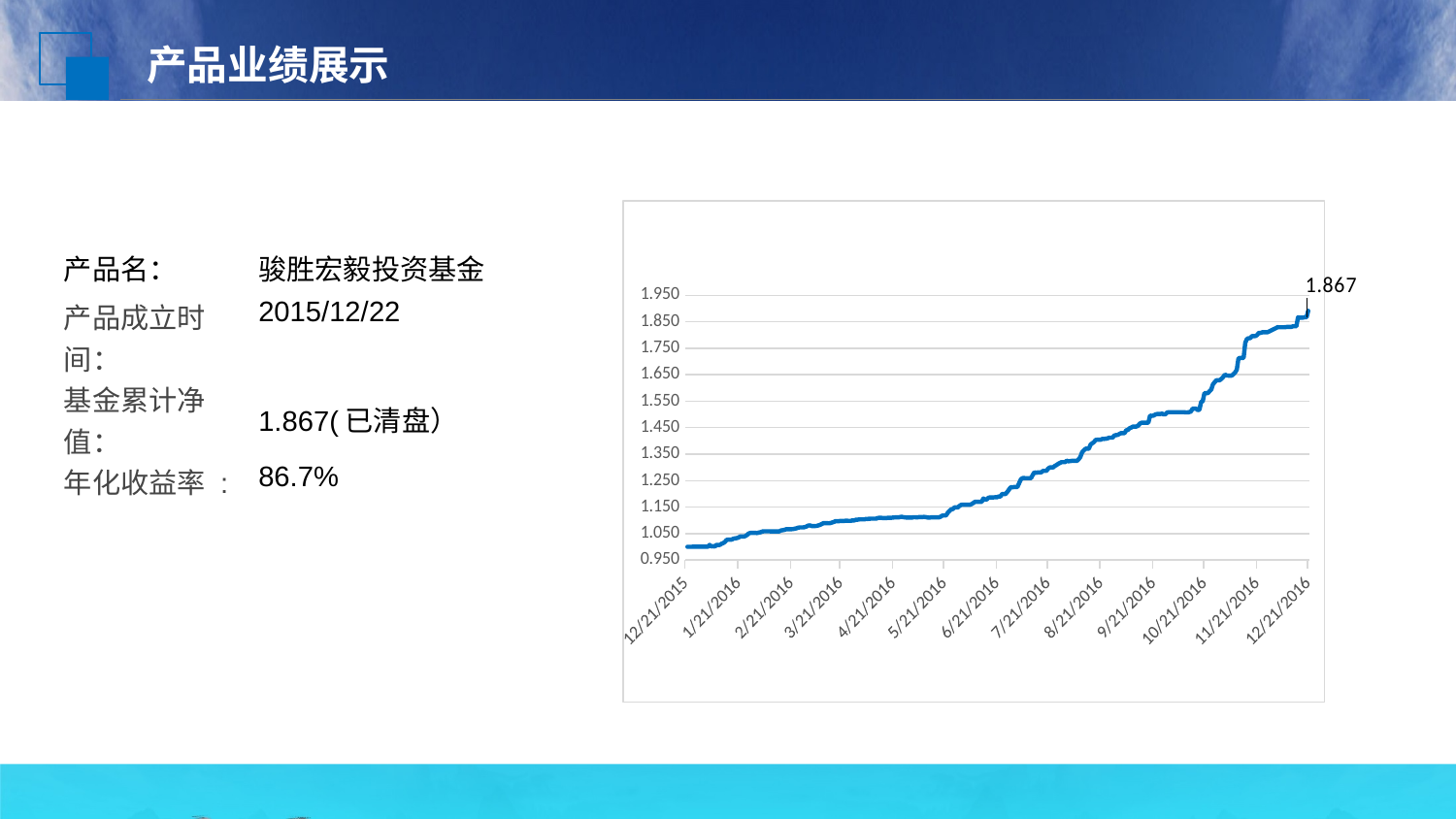

产品业绩展示

### Chart

| Category | 单位净值 |
|---|---|
| 42360 | 1.0 |
| 42361 | 1.0 |
| 42362 | 1.0 |
| 42363 | 1.0001 |
| 42364 | 1.0001 |
| 42365 | 1.0001 |
| 42366 | 1.0001 |
| 42367 | 1.0001 |
| 42368 | 1.0001 |
| 42369 | 1.0001 |
| 42370 | 1.0001 |
| 42371 | 1.0001 |
| 42372 | 1.0001 |
| 42373 | 1.0073 |
| 42374 | 1.0008 |
| 42375 | 1.0035 |
| 42376 | 1.0006 |
| 42377 | 1.0071 |
| 42378 | 1.0071 |
| 42379 | 1.0071 |
| 42380 | 1.0113 |
| 42381 | 1.0142 |
| 42382 | 1.0181 |
| 42383 | 1.026 |
| 42384 | 1.0274 |
| 42385 | 1.0274 |
| 42386 | 1.0274 |
| 42387 | 1.0305 |
| 42388 | 1.032 |
| 42389 | 1.0329 |
| 42390 | 1.0352 |
| 42391 | 1.0391 |
| 42392 | 1.0391 |
| 42393 | 1.0391 |
| 42394 | 1.0405 |
| 42395 | 1.0445 |
| 42396 | 1.0503 |
| 42397 | 1.0524 |
| 42398 | 1.0527 |
| 42399 | 1.0527 |
| 42400 | 1.0526 |
| 42401 | 1.052 |
| 42402 | 1.0541 |
| 42403 | 1.055 |
| 42404 | 1.0579 |
| 42405 | 1.0586 |
| 42406 | 1.0586 |
| 42407 | 1.0586 |
| 42408 | 1.0586 |
| 42409 | 1.0585 |
| 42410 | 1.0585 |
| 42411 | 1.0585 |
| 42412 | 1.0585 |
| 42413 | 1.0585 |
| 42414 | 1.0585 |
| 42415 | 1.0619 |
| 42416 | 1.0628 |
| 42417 | 1.0641 |
| 42418 | 1.0665 |
| 42419 | 1.0667 |
| 42420 | 1.0667 |
| 42421 | 1.0667 |
| 42422 | 1.0668 |
| 42423 | 1.0684 |
| 42424 | 1.0697 |
| 42425 | 1.0721 |
| 42426 | 1.0734 |
| 42427 | 1.0734 |
| 42428 | 1.0733 |
| 42429 | 1.0743 |
| 42430 | 1.0768 |
| 42431 | 1.0804 |
| 42432 | 1.081 |
| 42433 | 1.0784 |
| 42434 | 1.0784 |
| 42435 | 1.0784 |
| 42436 | 1.079 |
| 42437 | 1.0811 |
| 42438 | 1.0831 |
| 42439 | 1.0864 |
| 42440 | 1.0895 |
| 42441 | 1.0895 |
| 42442 | 1.0895 |
| 42443 | 1.0889 |
| 42444 | 1.0897 |
| 42445 | 1.0918 |
| 42446 | 1.0937 |
| 42447 | 1.0969 |
| 42448 | 1.0969 |
| 42449 | 1.0969 |
| 42450 | 1.0982 |
| 42451 | 1.0974 |
| 42452 | 1.0976 |
| 42453 | 1.0985 |
| 42454 | 1.0983 |
| 42455 | 1.0982 |
| 42456 | 1.0982 |
| 42457 | 1.0998 |
| 42458 | 1.0995 |
| 42459 | 1.10241833726209 |
| 42460 | 1.10237403919151 |
| 42461 | 1.10342490719606 |
| 42462 | 1.10341734987219 |
| 42463 | 1.10340979254832 |
| 42464 | 1.10340223522445 |
| 42465 | 1.10549321401634 |
| 42466 | 1.10517536486957 |
| 42467 | 1.10603828069759 |
| 42468 | 1.10627256379796 |
| 42469 | 1.10626499132308 |
| 42470 | 1.1062574188482 |
| 42471 | 1.10657665972295 |
| 42472 | 1.10893328420625 |
| 42473 | 1.10975265992651 |
| 42474 | 1.10948818389309 |
| 42475 | 1.10848587184591 |
| 42476 | 1.10847828422002 |
| 42477 | 1.10847069659413 |
| 42478 | 1.10990860321372 |
| 42479 | 1.10963878190392 |
| 42480 | 1.10974316933374 |
| 42481 | 1.1106856621626 |
| 42482 | 1.11102026919186 |
| 42483 | 1.11101266035456 |
| 42484 | 1.11100505151725 |
| 42485 | 1.11256292383532 |
| 42486 | 1.11351085284662 |
| 42487 | 1.11183572686089 |
| 42488 | 1.11103539899061 |
| 42489 | 1.1103074838583 |
| 42490 | 1.1102998810814 |
| 42491 | 1.1102922783045 |
| 42492 | 1.1102846755276 |
| 42493 | 1.11202125704075 |
| 42494 | 1.11168436523916 |
| 42495 | 1.11101527541891 |
| 42496 | 1.11210257857271 |
| 42497 | 1.1120949667052 |
| 42498 | 1.11208735483769 |
| 42499 | 1.11305518318574 |
| 42500 | 1.1122453738133 |
| 42501 | 1.11105008031946 |
| 42502 | 1.10980553089158 |
| 42503 | 1.11100161223794 |
| 42504 | 1.11099400340064 |
| 42505 | 1.11098639759354 |
| 42506 | 1.11162365514143 |
| 42507 | 1.11179836446983 |
| 42508 | 1.11147604490981 |
| 42509 | 1.11447174809242 |
| 42510 | 1.11816308566508 |
| 42511 | 1.11815543137474 |
| 42512 | 1.11814777708441 |
| 42513 | 1.12804418662802 |
| 42514 | 1.13510453009251 |
| 42515 | 1.14111834480176 |
| 42516 | 1.1424977473107 |
| 42517 | 1.14871281591816 |
| 42518 | 1.14870494951368 |
| 42519 | 1.14869708310921 |
| 42520 | 1.15474772689396 |
| 42521 | 1.15868891977523 |
| 42522 | 1.15868098367611 |
| 42523 | 1.15867304757698 |
| 42524 | 1.15866511147786 |
| 42525 | 1.15865717537874 |
| 42526 | 1.15864923927961 |
| 42527 | 1.16140519287739 |
| 42528 | 1.16543731606126 |
| 42529 | 1.16992080298892 |
| 42530 | 1.16991279113474 |
| 42531 | 1.16990477928057 |
| 42532 | 1.16989676742639 |
| 42533 | 1.16988875557222 |
| 42534 | 1.18246102744368 |
| 42535 | 1.1787768199364 |
| 42536 | 1.17876874747819 |
| 42537 | 1.18549231731896 |
| 42538 | 1.18672552167043 |
| 42539 | 1.18671739466858 |
| 42540 | 1.18670926766673 |
| 42541 | 1.18713296263575 |
| 42542 | 1.18712479018087 |
| 42543 | 1.18998807656485 |
| 42544 | 1.19033584982195 |
| 42545 | 1.19931824740561 |
| 42546 | 1.1993100355581 |
| 42547 | 1.19930182371059 |
| 42548 | 1.20681039768997 |
| 42549 | 1.2153802756897 |
| 42550 | 1.22491642754384 |
| 42551 | 1.22471190102744 |
| 42552 | 1.22584680562497 |
| 42553 | 1.22583841196534 |
| 42554 | 1.22583001830571 |
| 42555 | 1.24013837170698 |
| 42556 | 1.25427751559655 |
| 42557 | 1.25958635077267 |
| 42558 | 1.25938751800589 |
| 42559 | 1.25937889405091 |
| 42560 | 1.25937027009592 |
| 42561 | 1.25936164614094 |
| 42562 | 1.25935302218595 |
| 42563 | 1.27136350369114 |
| 42564 | 1.28128203370959 |
| 42565 | 1.27907067408155 |
| 42566 | 1.28101203967827 |
| 42567 | 1.28100326724339 |
| 42568 | 1.2809944948085 |
| 42569 | 1.28637366400401 |
| 42570 | 1.28664583372039 |
| 42571 | 1.28663702492308 |
| 42572 | 1.29487328979982 |
| 42573 | 1.29978543819764 |
| 42574 | 1.29977653849427 |
| 42575 | 1.2997676387909 |
| 42576 | 1.30544199814763 |
| 42577 | 1.3088613084234 |
| 42578 | 1.3136312191378 |
| 42579 | 1.3166802720574 |
| 42580 | 1.32000797932573 |
| 42581 | 1.31999894023306 |
| 42582 | 1.3199899011404 |
| 42583 | 1.32537313080663 |
| 42584 | 1.32297527133408 |
| 42585 | 1.32368170536417 |
| 42586 | 1.32462532542818 |
| 42587 | 1.3245801845085 |
| 42588 | 1.32457111208362 |
| 42589 | 1.32456203965873 |
| 42590 | 1.33073597024339 |
| 42591 | 1.33895085704478 |
| 42592 | 1.35676351485865 |
| 42593 | 1.36384492428767 |
| 42594 | 1.37033552310556 |
| 42595 | 1.37032613856987 |
| 42596 | 1.37031675403417 |
| 42597 | 1.38583748823855 |
| 42598 | 1.39096677788383 |
| 42599 | 1.39547719118675 |
| 42600 | 1.40330628175594 |
| 42601 | 1.40440796321839 |
| 42602 | 1.40439834535713 |
| 42603 | 1.40438872749588 |
| 42604 | 1.40763795859196 |
| 42605 | 1.40749338462278 |
| 42606 | 1.4081195092084 |
| 42607 | 1.40966173962358 |
| 42608 | 1.41228799148375 |
| 42609 | 1.41227832210906 |
| 42610 | 1.41226865273437 |
| 42611 | 1.42048870300003 |
| 42612 | 1.42184024280129 |
| 42613 | 1.4225347802582 |
| 42614 | 1.42647700037796 |
| 42615 | 1.42929323075457 |
| 42616 | 1.42928344623221 |
| 42617 | 1.42927366170985 |
| 42618 | 1.4403829641607 |
| 42619 | 1.4416264863501 |
| 42620 | 1.4480413846608 |
| 42621 | 1.45062371374251 |
| 42622 | 1.45441387529406 |
| 42623 | 1.45440391805018 |
| 42624 | 1.4543939608063 |
| 42625 | 1.45749882398694 |
| 42626 | 1.46525934714453 |
| 42627 | 1.46880245329415 |
| 42628 | 1.46879239605361 |
| 42629 | 1.46878233881306 |
| 42630 | 1.46877228157251 |
| 42631 | 1.46876222433197 |
| 42632 | 1.495230378504 |
| 42633 | 1.49443584134981 |
| 42634 | 1.49538140680352 |
| 42635 | 1.49922983307976 |
| 42636 | 1.50140215158482 |
| 42637 | 1.50139187313952 |
| 42638 | 1.50138159469423 |
| 42639 | 1.50315628099794 |
| 42640 | 1.50008055927025 |
| 42641 | 1.50050156645008 |
| 42642 | 1.50726188961131 |
| 42643 | 1.50873251938265 |
| 42644 | 1.50872218942392 |
| 42645 | 1.50871185946519 |
| 42646 | 1.50870152950646 |
| 42647 | 1.50869119954773 |
| 42648 | 1.508680869589 |
| 42649 | 1.50867053963027 |
| 42650 | 1.50866020967154 |
| 42651 | 1.50864987971281 |
| 42652 | 1.50863954975408 |
| 42653 | 1.50764452534279 |
| 42654 | 1.50763420144446 |
| 42655 | 1.50884624892534 |
| 42656 | 1.51080528363012 |
| 42657 | 1.52188820817228 |
| 42658 | 1.52187778730749 |
| 42659 | 1.5218673664427 |
| 42660 | 1.5164820944203 |
| 42661 | 1.51787549646263 |
| 42662 | 1.5463746041545 |
| 42663 | 1.55020013422418 |
| 42664 | 1.58047298582692 |
| 42665 | 1.58046216194526 |
| 42666 | 1.5804513380636 |
| 42667 | 1.58789655051847 |
| 42668 | 1.59425682640734 |
| 42669 | 1.61344444142377 |
| 42670 | 1.62148688548788 |
| 42671 | 1.62905637258852 |
| 42672 | 1.62904521538464 |
| 42673 | 1.62903405818075 |
| 42674 | 1.63466838856863 |
| 42675 | 1.64104130343018 |
| 42676 | 1.65069006365226 |
| 42677 | 1.64719877092719 |
| 42678 | 1.6467985357823 |
| 42679 | 1.64678725737034 |
| 42680 | 1.64677597895837 |
| 42681 | 1.65206015435036 |
| 42682 | 1.65865420123544 |
| 42683 | 1.66894648243301 |
| 42684 | 1.71126371441109 |
| 42685 | 1.71372222640753 |
| 42686 | 1.71371049346526 |
| 42687 | 1.71369876052299 |
| 42688 | 1.77064424433094 |
| 42689 | 1.78558413996506 |
| 42690 | 1.78767202739096 |
| 42691 | 1.78867627219524 |
| 42692 | 1.79601682287215 |
| 42693 | 1.79600397907607 |
| 42694 | 1.79599113528777 |
| 42695 | 1.80042523856929 |
| 42696 | 1.8081414511216 |
| 42697 | 1.8079525343115 |
| 42698 | 1.81035623165215 |
| 42699 | 1.81027031956856 |
| 42700 | 1.81025737451456 |
| 42701 | 1.81024442946841 |
| 42702 | 1.8133721442631 |
| 42703 | 1.81649985905779 |
| 42704 | 1.81962757385248 |
| 42705 | 1.82275528864717 |
| 42706 | 1.82588300344186 |
| 42707 | 1.82918889908047 |
| 42708 | 1.82917637222526 |
| 42709 | 1.82916384537006 |
| 42710 | 1.82915131851486 |
| 42711 | 1.82913879165965 |
| 42712 | 1.82989533311056 |
| 42713 | 1.83069170050679 |
| 42714 | 1.83067916456098 |
| 42715 | 1.83066662861517 |
| 42716 | 1.83276123152869 |
| 42717 | 1.83274868346208 |
| 42718 | 1.83273613539546 |
| 42719 | 1.86638129884045 |
| 42720 | 1.86584449552015 |
| 42721 | 1.86583172018838 |
| 42722 | 1.86581894485661 |
| 42723 | 1.86697245792482 |
| 42724 | 1.86695967350244 |
| 42725 | 1.89117565728546 |
38%
点击输入标题
点击输入本栏的具体文字，简明扼要的说明分项内容，请据您的具体内酌情修改。
| 产品名： | 骏胜宏毅投资基金 |
| --- | --- |
| 产品成立时间： | 2015/12/22 |
| 基金累计净值： | 1.867(已清盘） |
| 年化收益率 : | 86.7% |
|  |  |
|  |  |